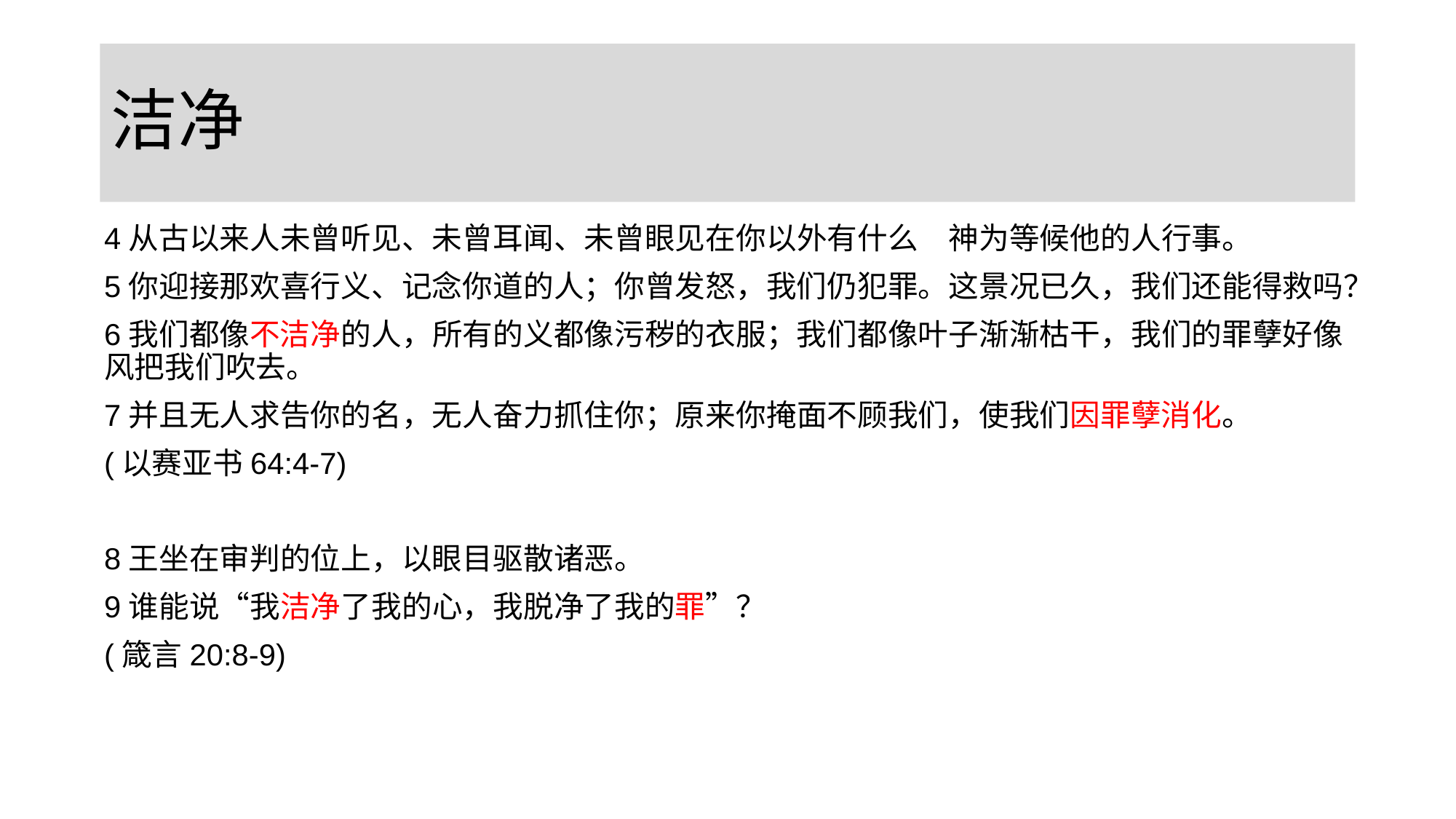

# 洁净
4从古以来人未曾听见、未曾耳闻、未曾眼见在你以外有什么　神为等候他的人行事。
5你迎接那欢喜行义、记念你道的人；你曾发怒，我们仍犯罪。这景况已久，我们还能得救吗？
6我们都像不洁净的人，所有的义都像污秽的衣服；我们都像叶子渐渐枯干，我们的罪孽好像风把我们吹去。
7并且无人求告你的名，无人奋力抓住你；原来你掩面不顾我们，使我们因罪孽消化。
(以赛亚书64:4-7)

8王坐在审判的位上，以眼目驱散诸恶。
9谁能说“我洁净了我的心，我脱净了我的罪”？
(箴言20:8-9)